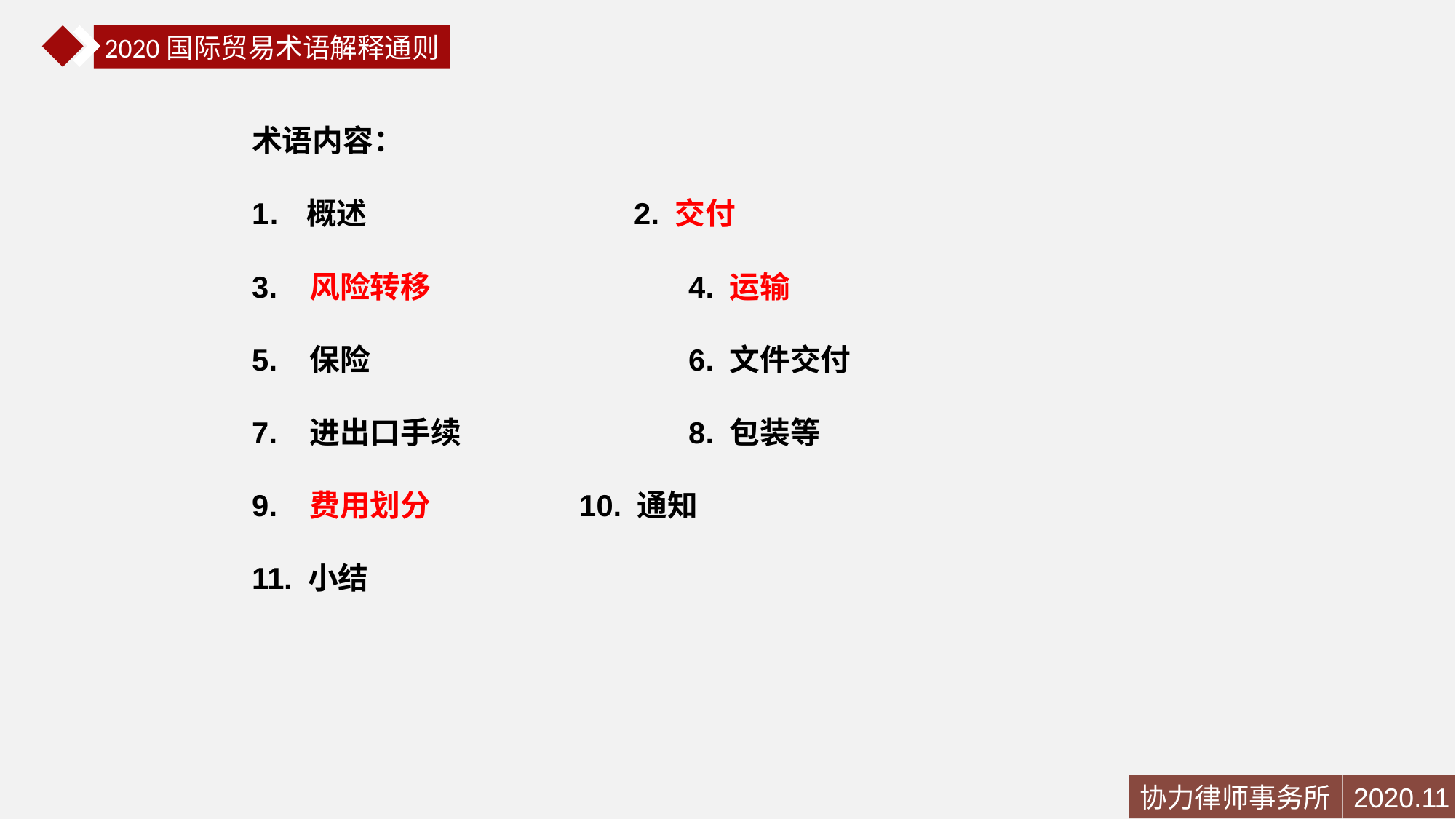

2020国际贸易术语解释通则
术语内容：

概述                		2. 交付

3.   风险转移         		4. 运输

5.   保险                		6. 文件交付

7.   进出口手续 			8. 包装等

9.   费用划分                 	10. 通知

11. 小结
协力律师事务所
2020.11